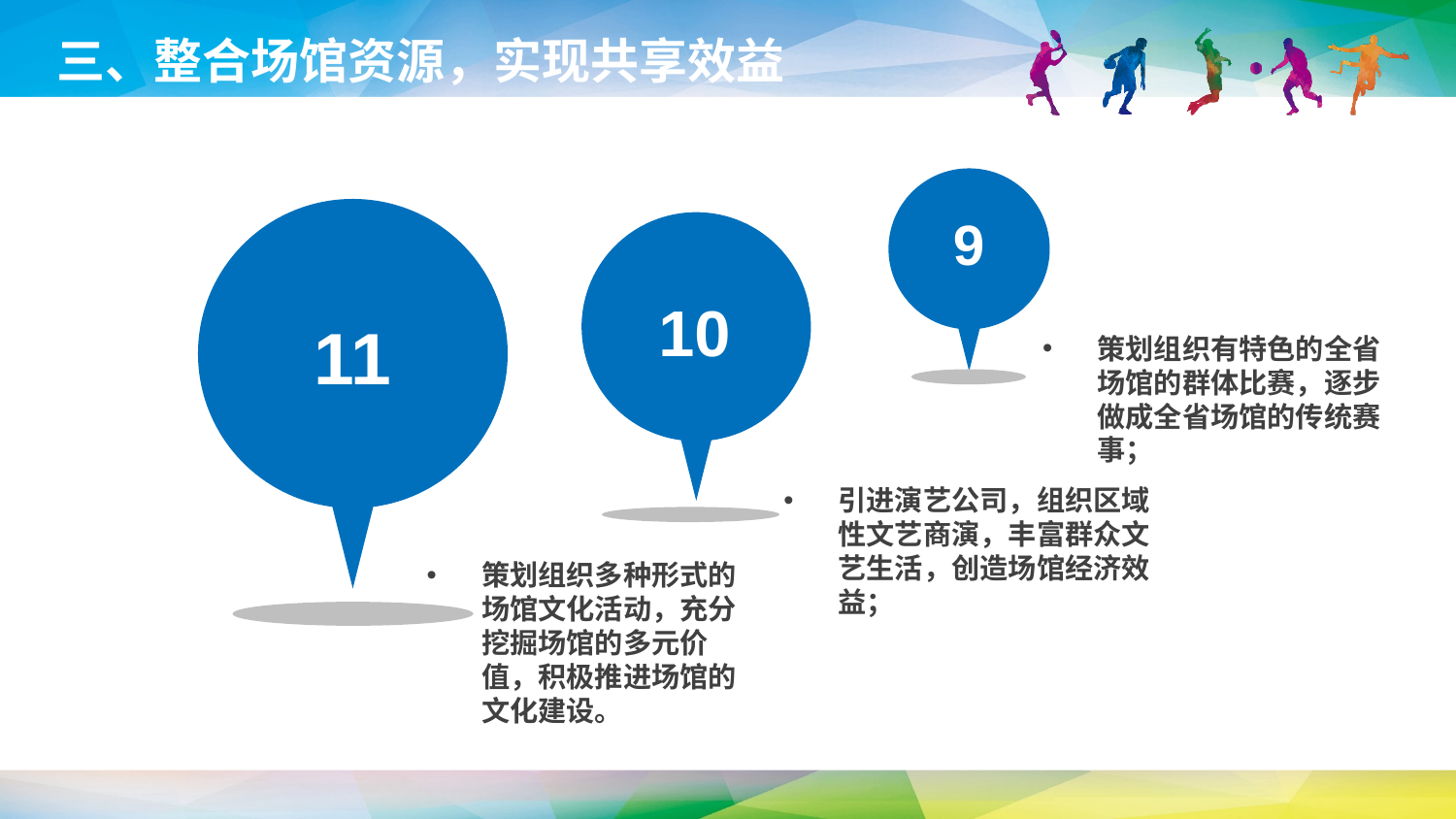

三、整合场馆资源，实现共享效益

9

11

10

策划组织有特色的全省场馆的群体比赛，逐步做成全省场馆的传统赛事；
引进演艺公司，组织区域性文艺商演，丰富群众文艺生活，创造场馆经济效益；
策划组织多种形式的场馆文化活动，充分挖掘场馆的多元价值，积极推进场馆的文化建设。
延时符